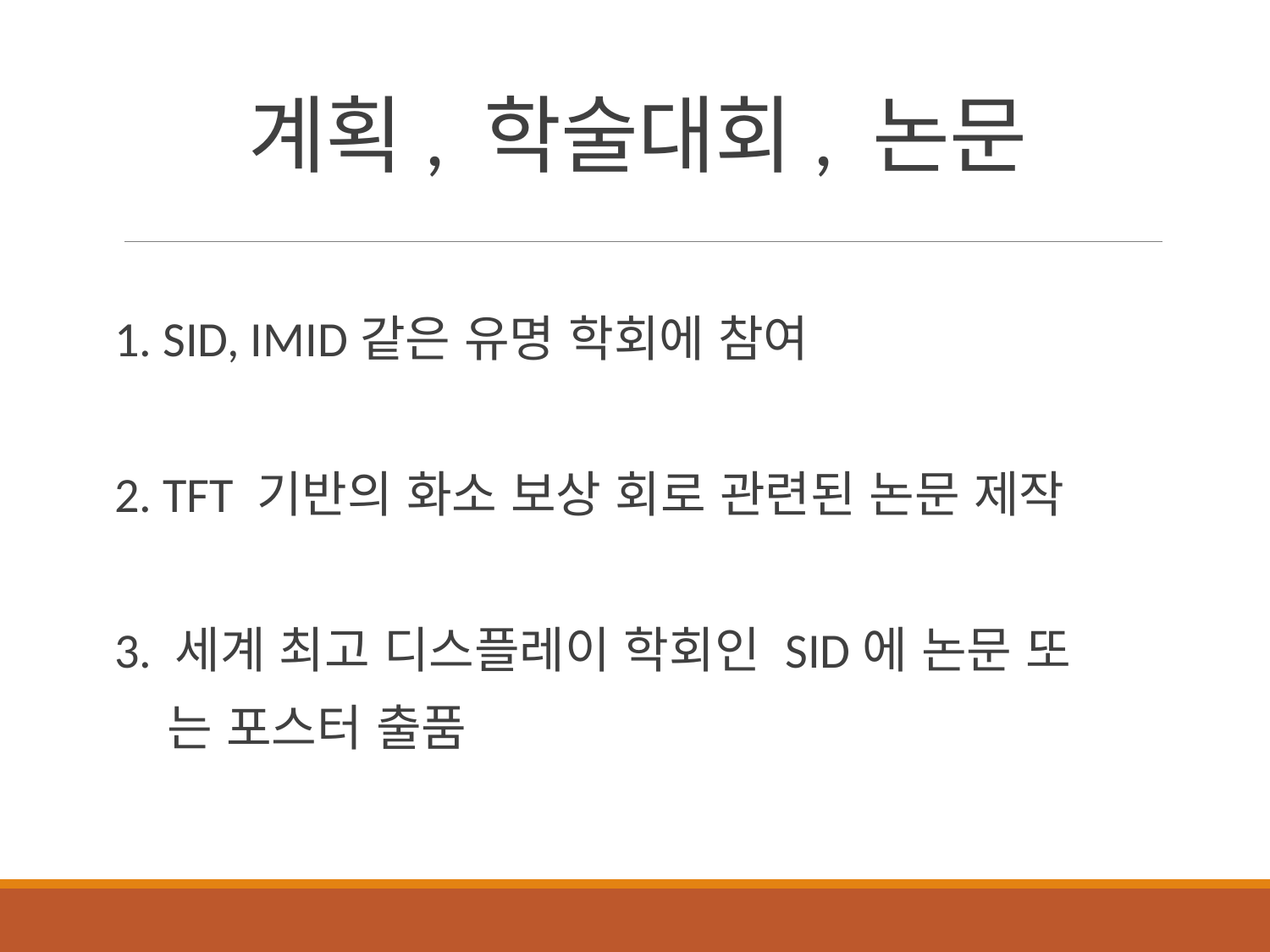

# 계획, 학술대회, 논문
1. SID, IMID같은 유명 학회에 참여

2. TFT 기반의 화소 보상 회로 관련된 논문 제작

3. 세계 최고 디스플레이 학회인 SID에 논문 또
   는 포스터 출품